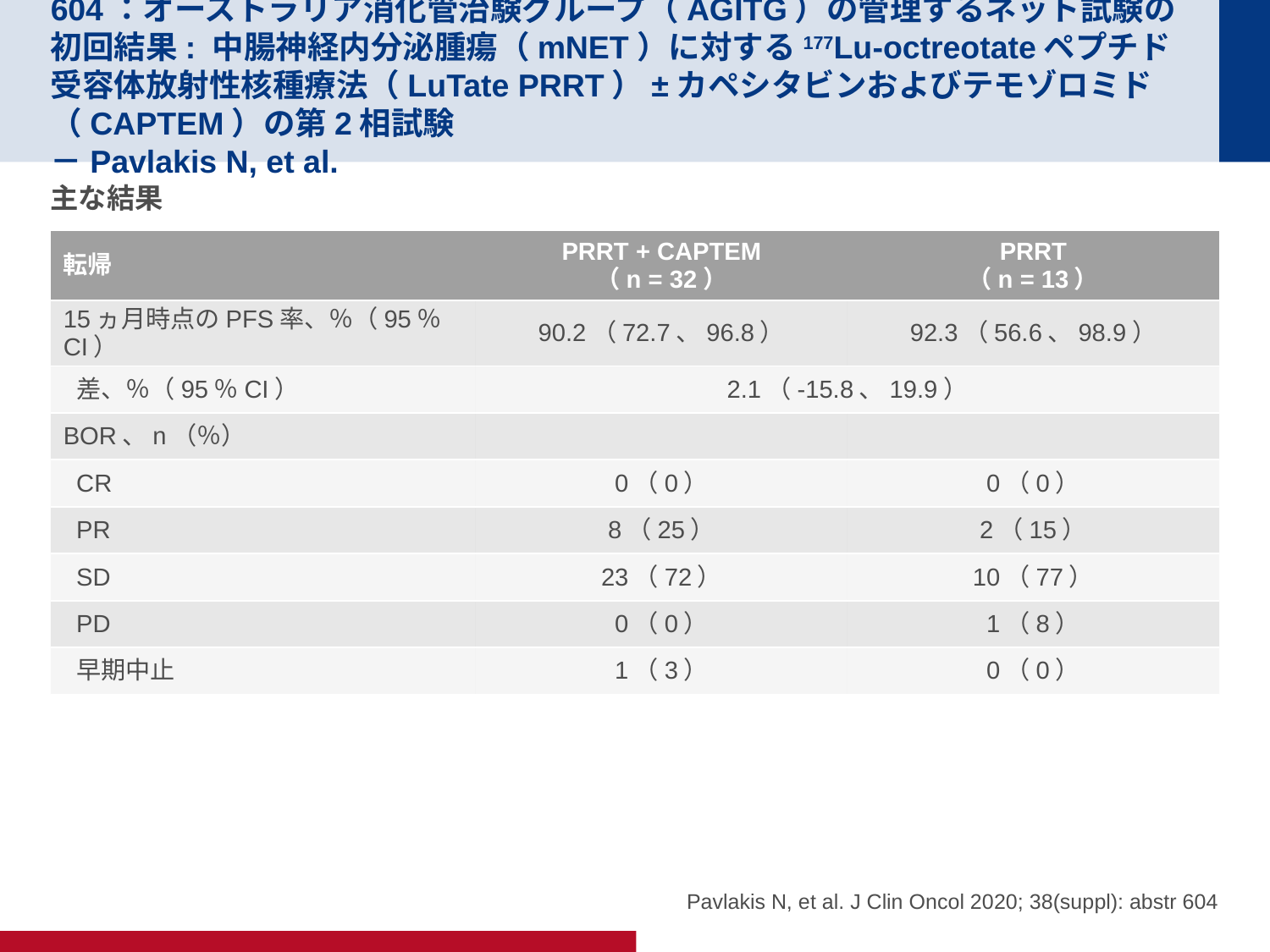

# 604：オーストラリア消化管治験グループ（AGITG）の管理するネット試験の初回結果: 中腸神経内分泌腫瘍（mNET）に対する177Lu-octreotateペプチド受容体放射性核種療法（LuTate PRRT）±カペシタビンおよびテモゾロミド（CAPTEM）の第2相試験 －Pavlakis N, et al.
主な結果
| 転帰 | PRRT + CAPTEM （n = 32） | PRRT （n = 13） |
| --- | --- | --- |
| 15ヵ月時点のPFS率、％（95％CI） | 90.2（72.7、96.8） | 92.3（56.6、98.9） |
| 差、％（95％CI） | 2.1（-15.8、19.9） |  |
| BOR、n（％） |  |  |
| CR | 0（0） | 0（0） |
| PR | 8（25） | 2（15） |
| SD | 23（72） | 10（77） |
| PD | 0（0） | 1（8） |
| 早期中止 | 1（3） | 0（0） |
Pavlakis N, et al. J Clin Oncol 2020; 38(suppl): abstr 604